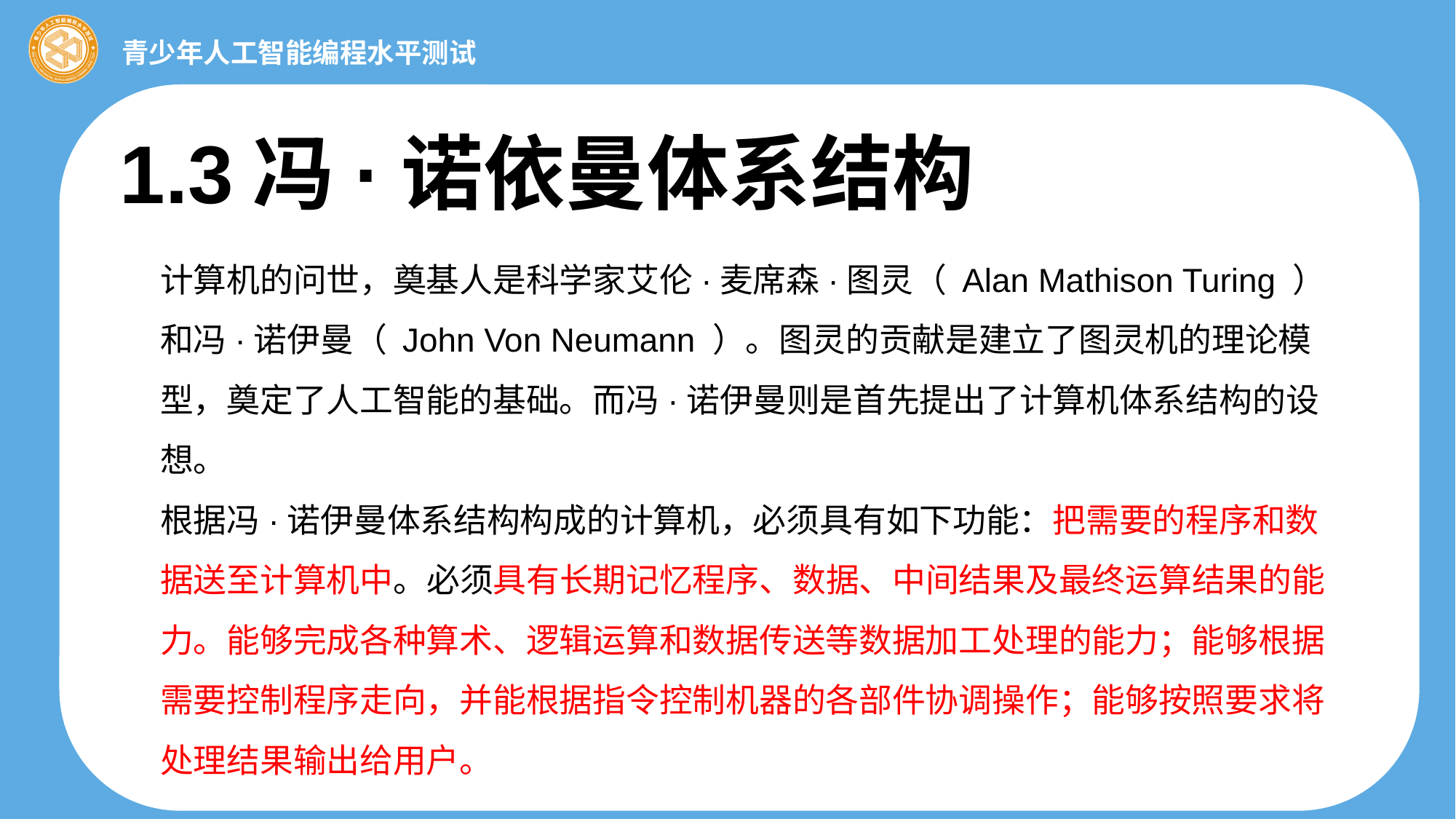

1.3冯·诺依曼体系结构
计算机的问世，奠基人是科学家艾伦·麦席森·图灵（ Alan Mathison Turing ）和冯·诺伊曼（ John Von Neumann ）。图灵的贡献是建立了图灵机的理论模型，奠定了人工智能的基础。而冯·诺伊曼则是首先提出了计算机体系结构的设想。
根据冯·诺伊曼体系结构构成的计算机，必须具有如下功能：把需要的程序和数据送至计算机中。必须具有长期记忆程序、数据、中间结果及最终运算结果的能力。能够完成各种算术、逻辑运算和数据传送等数据加工处理的能力；能够根据需要控制程序走向，并能根据指令控制机器的各部件协调操作；能够按照要求将处理结果输出给用户。